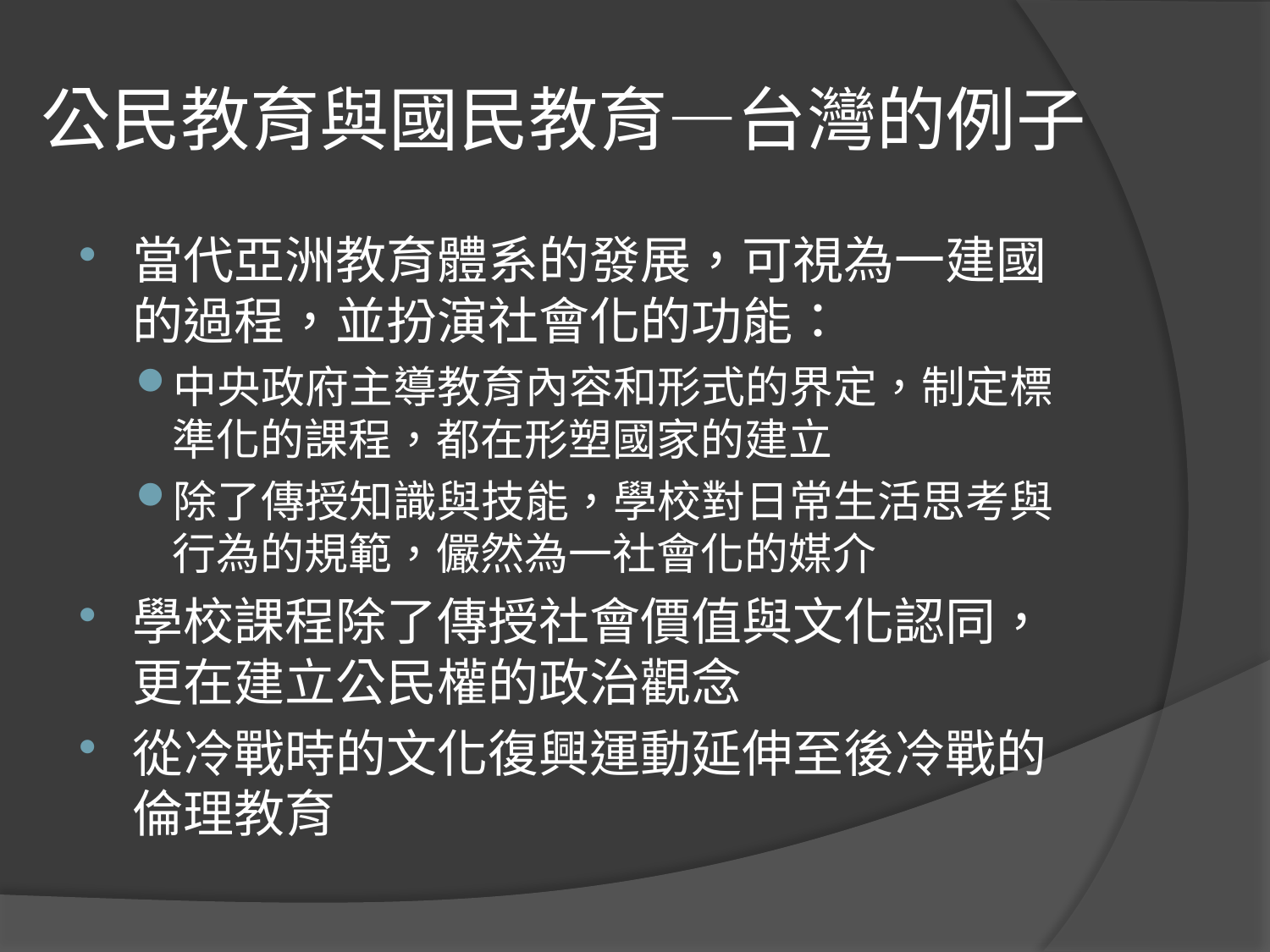

# 公民教育與國民教育—台灣的例子
當代亞洲教育體系的發展，可視為一建國的過程，並扮演社會化的功能：
中央政府主導教育內容和形式的界定，制定標準化的課程，都在形塑國家的建立
除了傳授知識與技能，學校對日常生活思考與行為的規範，儼然為一社會化的媒介
學校課程除了傳授社會價值與文化認同，更在建立公民權的政治觀念
從冷戰時的文化復興運動延伸至後冷戰的倫理教育